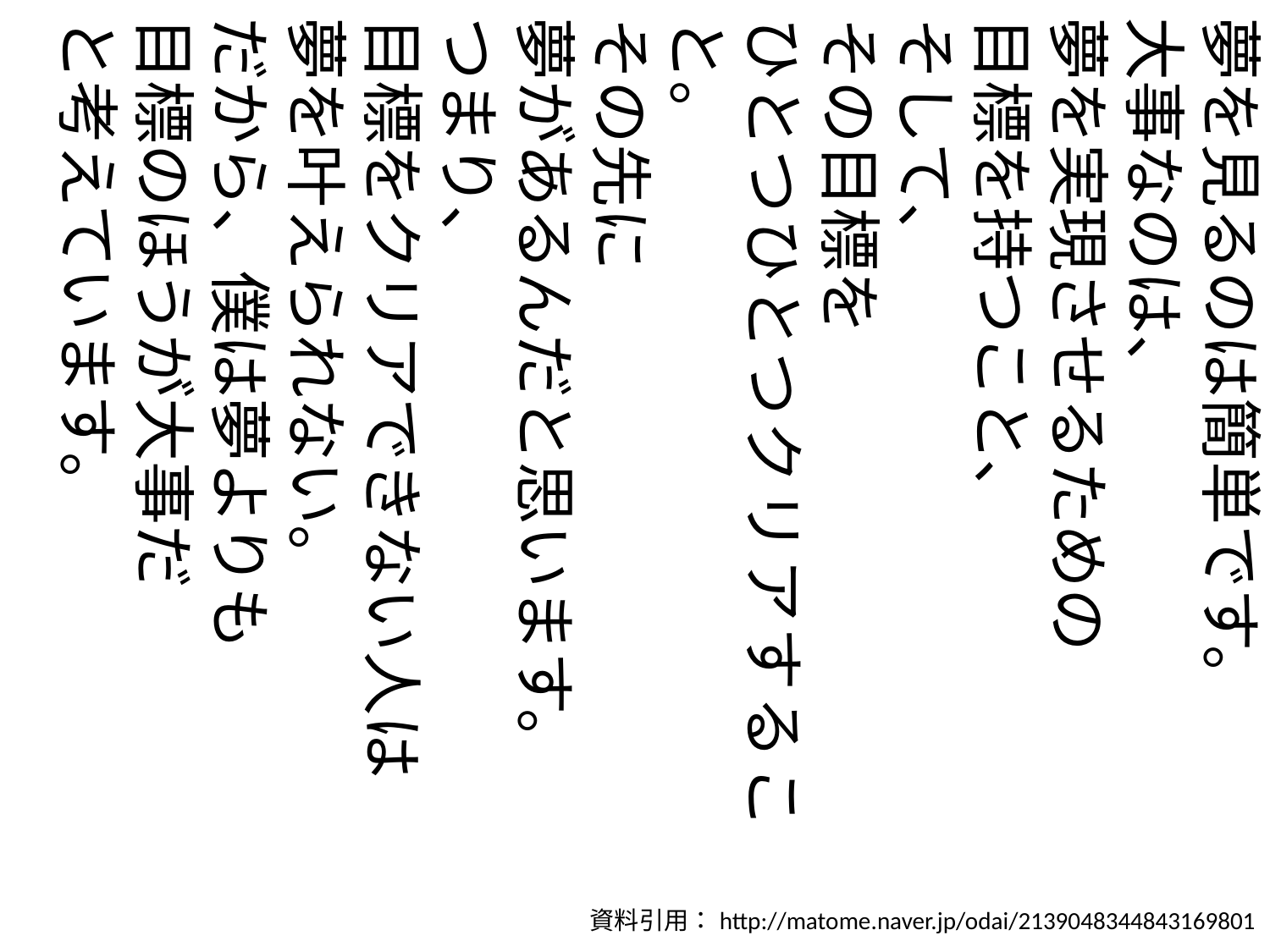

夢を見るのは簡単です。
大事なのは、
夢を実現させるための
目標を持つこと、
そして、
その目標を
ひとつひとつクリアすること。
その先に
夢があるんだと思います。
つまり、
目標をクリアできない人は
夢を叶えられない。
だから、僕は夢よりも
目標のほうが大事だ
と考えています。
資料引用：http://matome.naver.jp/odai/2139048344843169801